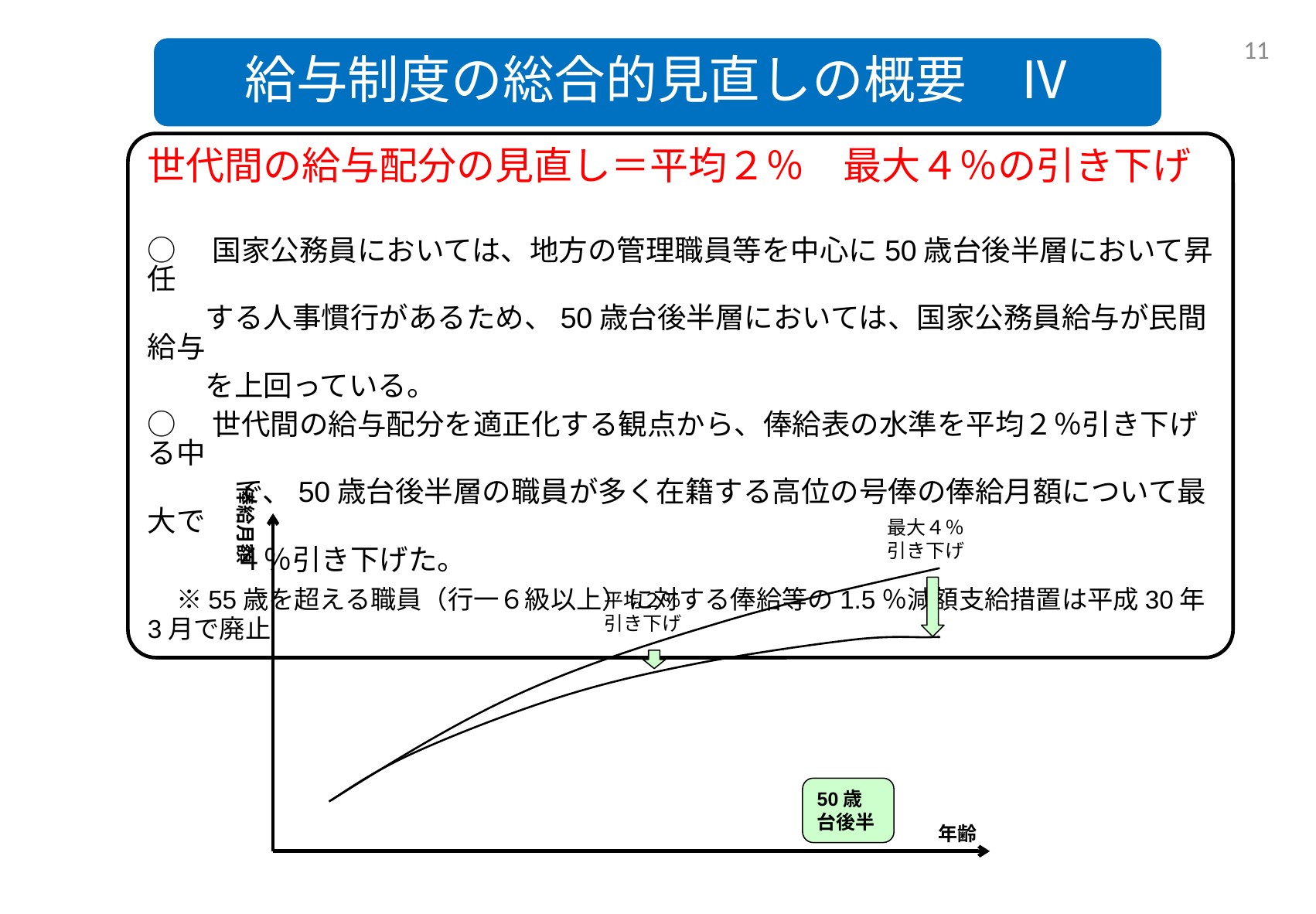

11

給与制度の総合的見直しの概要　Ⅳ
世代間の給与配分の見直し＝平均２％　最大４％の引き下げ
○　国家公務員においては、地方の管理職員等を中心に50歳台後半層において昇任
　　する人事慣行があるため、50歳台後半層においては、国家公務員給与が民間給与
　　を上回っている。
○　世代間の給与配分を適正化する観点から、俸給表の水準を平均２％引き下げる中
　　　で、50歳台後半層の職員が多く在籍する高位の号俸の俸給月額について最大で
　　　４％引き下げた。
　※55歳を超える職員（行一６級以上）に対する俸給等の1.5％減額支給措置は平成30年3月で廃止

俸給月額
最大４％引き下げ

平均２％引き下げ

50歳台後半
年齢